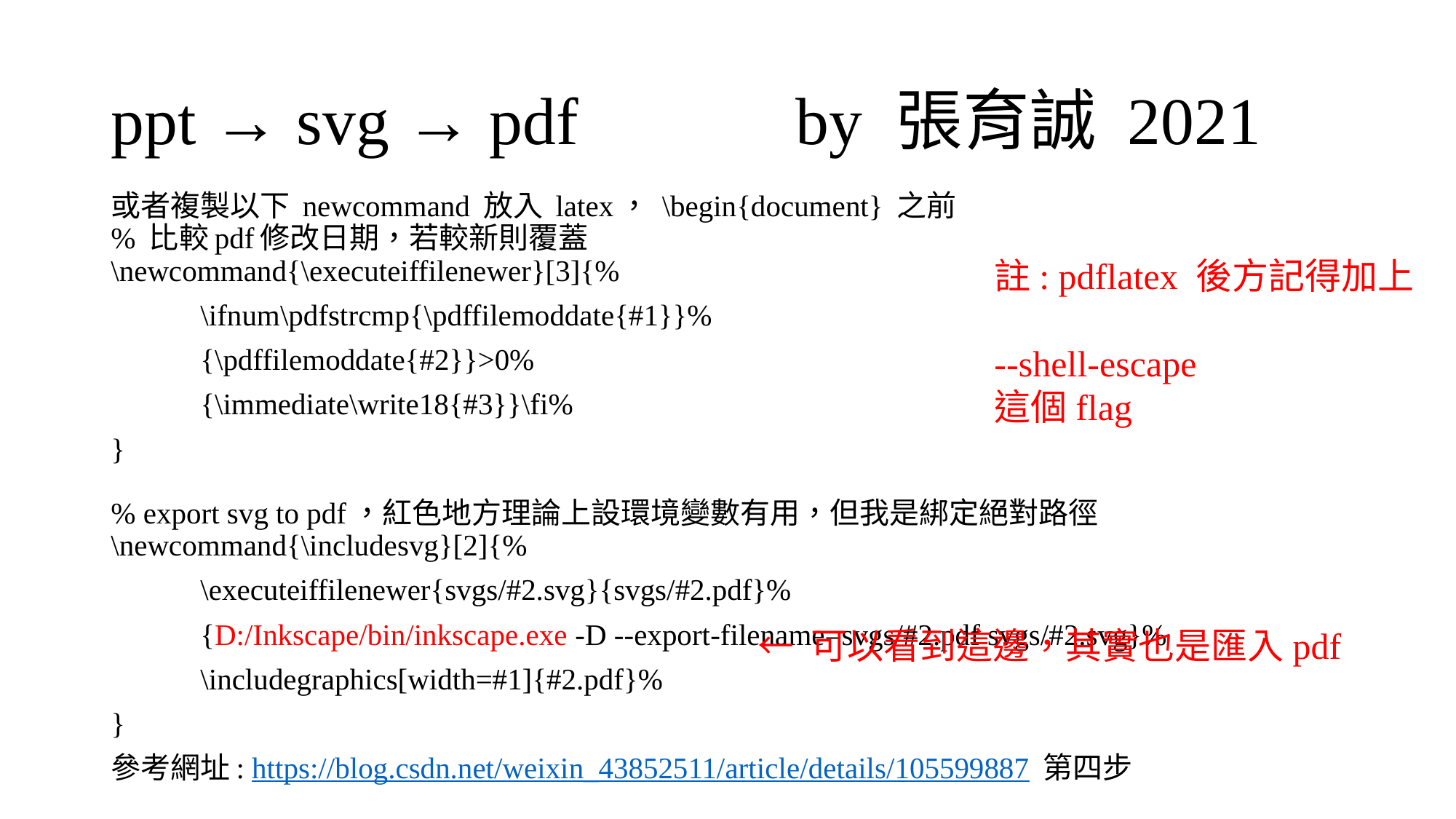

# ppt → svg → pdf             by 張育誠 2021
或者複製以下 newcommand 放入 latex， \begin{document} 之前
% 比較pdf修改日期，若較新則覆蓋
\newcommand{\executeiffilenewer}[3]{%
	\ifnum\pdfstrcmp{\pdffilemoddate{#1}}%
	{\pdffilemoddate{#2}}>0%
	{\immediate\write18{#3}}\fi%
}
% export svg to pdf，紅色地方理論上設環境變數有用，但我是綁定絕對路徑
\newcommand{\includesvg}[2]{%
	\executeiffilenewer{svgs/#2.svg}{svgs/#2.pdf}%
	{D:/Inkscape/bin/inkscape.exe -D --export-filename=svgs/#2.pdf svgs/#2.svg}%
	\includegraphics[width=#1]{#2.pdf}%
}
參考網址: https://blog.csdn.net/weixin_43852511/article/details/105599887 第四步

註: pdflatex 後方記得加上
--shell-escape
這個flag
← 可以看到這邊，其實也是匯入pdf